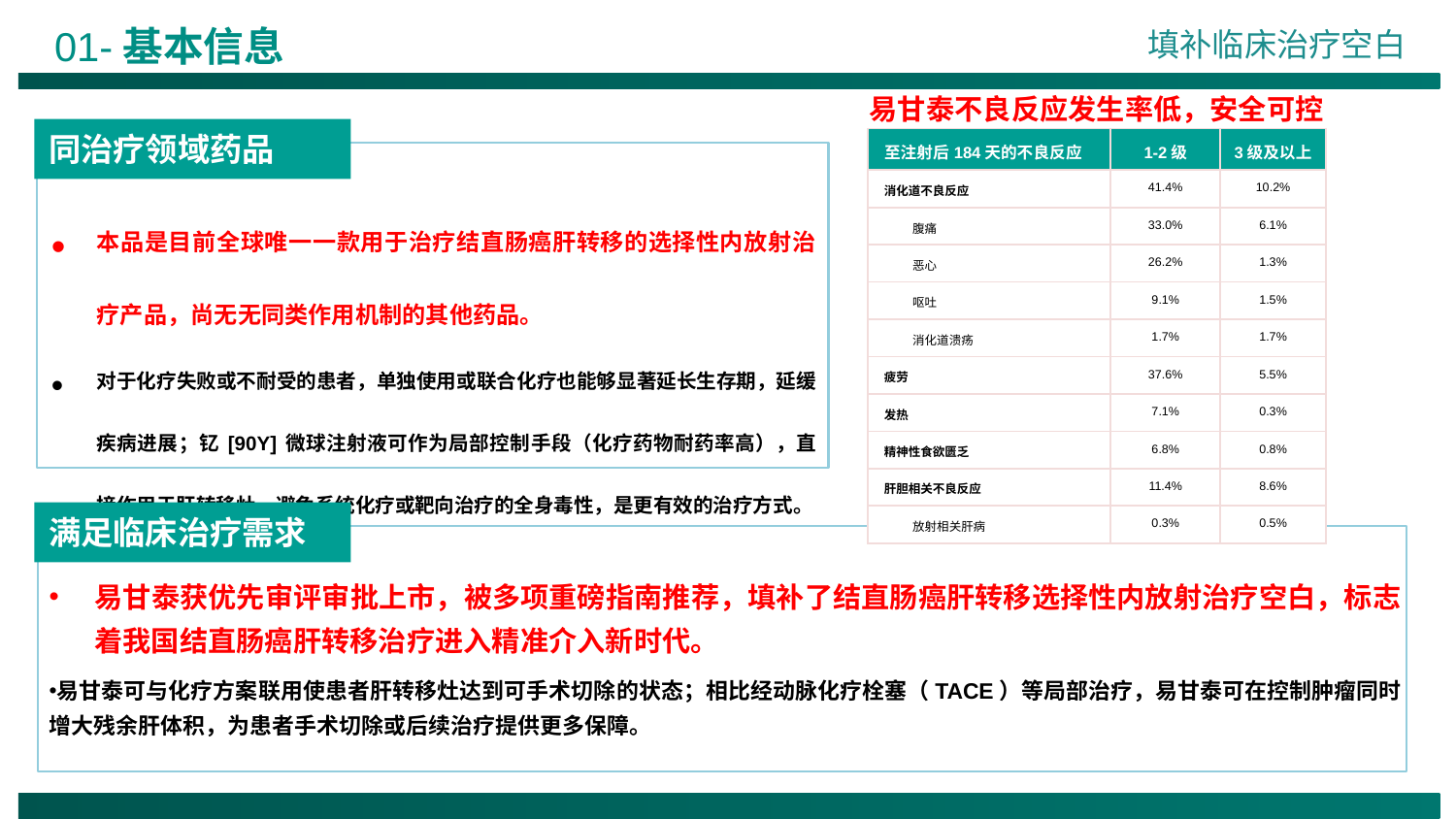

01-基本信息
填补临床治疗空白
易甘泰不良反应发生率低，安全可控
同治疗领域药品

本品是目前全球唯一一款用于治疗结直肠癌肝转移的选择性内放射治疗产品，尚无无同类作用机制的其他药品。
对于化疗失败或不耐受的患者，单独使用或联合化疗也能够显著延长生存期，延缓疾病进展；钇[90Y]微球注射液可作为局部控制手段（化疗药物耐药率高），直接作用于肝转移灶，避免系统化疗或靶向治疗的全身毒性，是更有效的治疗方式。
| 至注射后184天的不良反应 | 1-2级 | 3级及以上 |
| --- | --- | --- |
| 消化道不良反应 | 41.4% | 10.2% |
| 腹痛 | 33.0% | 6.1% |
| 恶心 | 26.2% | 1.3% |
| 呕吐 | 9.1% | 1.5% |
| 消化道溃疡 | 1.7% | 1.7% |
| 疲劳 | 37.6% | 5.5% |
| 发热 | 7.1% | 0.3% |
| 精神性食欲匮乏 | 6.8% | 0.8% |
| 肝胆相关不良反应 | 11.4% | 8.6% |
| 放射相关肝病 | 0.3% | 0.5% |
满足临床治疗需求

易甘泰获优先审评审批上市，被多项重磅指南推荐，填补了结直肠癌肝转移选择性内放射治疗空白，标志着我国结直肠癌肝转移治疗进入精准介入新时代。
易甘泰可与化疗方案联用使患者肝转移灶达到可手术切除的状态；相比经动脉化疗栓塞（TACE）等局部治疗，易甘泰可在控制肿瘤同时增大残余肝体积，为患者手术切除或后续治疗提供更多保障。